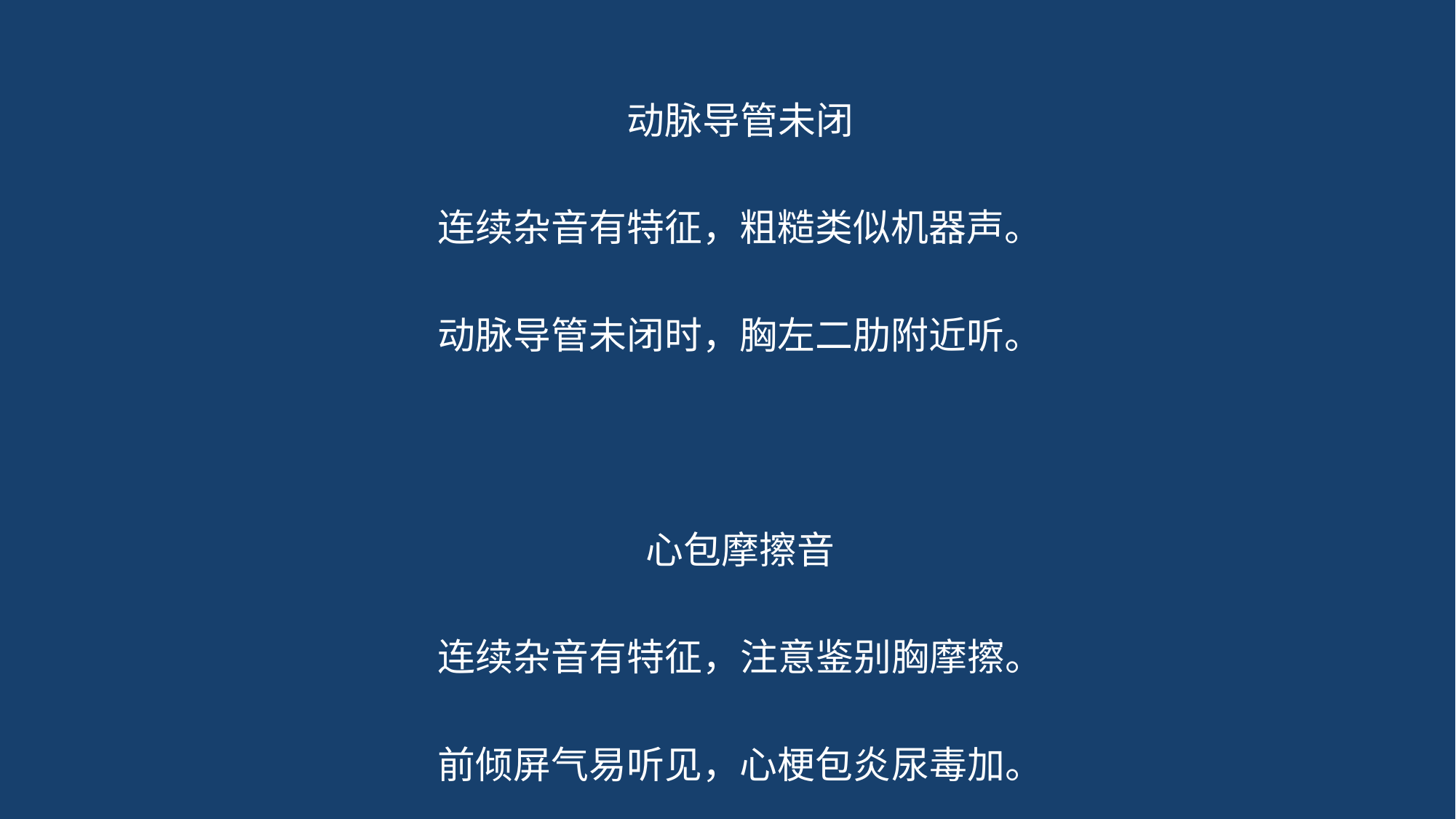

动脉导管未闭
连续杂音有特征，粗糙类似机器声。
动脉导管未闭时，胸左二肋附近听。

心包摩擦音
连续杂音有特征，注意鉴别胸摩擦。
前倾屏气易听见，心梗包炎尿毒加。